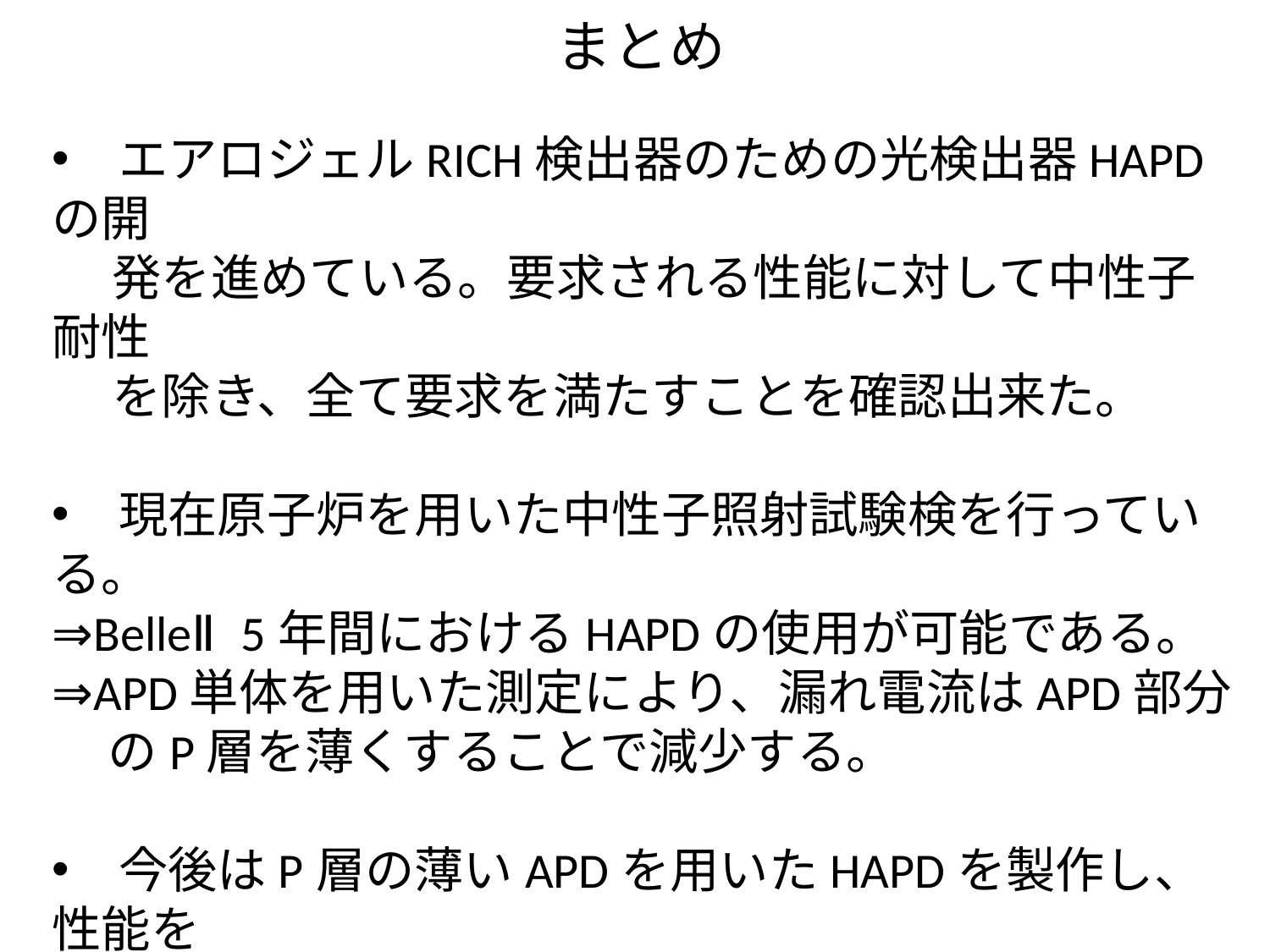

# まとめ
　エアロジェルRICH検出器のための光検出器HAPDの開
　 発を進めている。要求される性能に対して中性子耐性
　 を除き、全て要求を満たすことを確認出来た。

　現在原子炉を用いた中性子照射試験検を行っている。
⇒BelleⅡ5年間におけるHAPDの使用が可能である。
⇒APD単体を用いた測定により、漏れ電流はAPD部分
    のP層を薄くすることで減少する。

　今後はP層の薄いAPDを用いたHAPDを製作し、性能を
　 確認する。